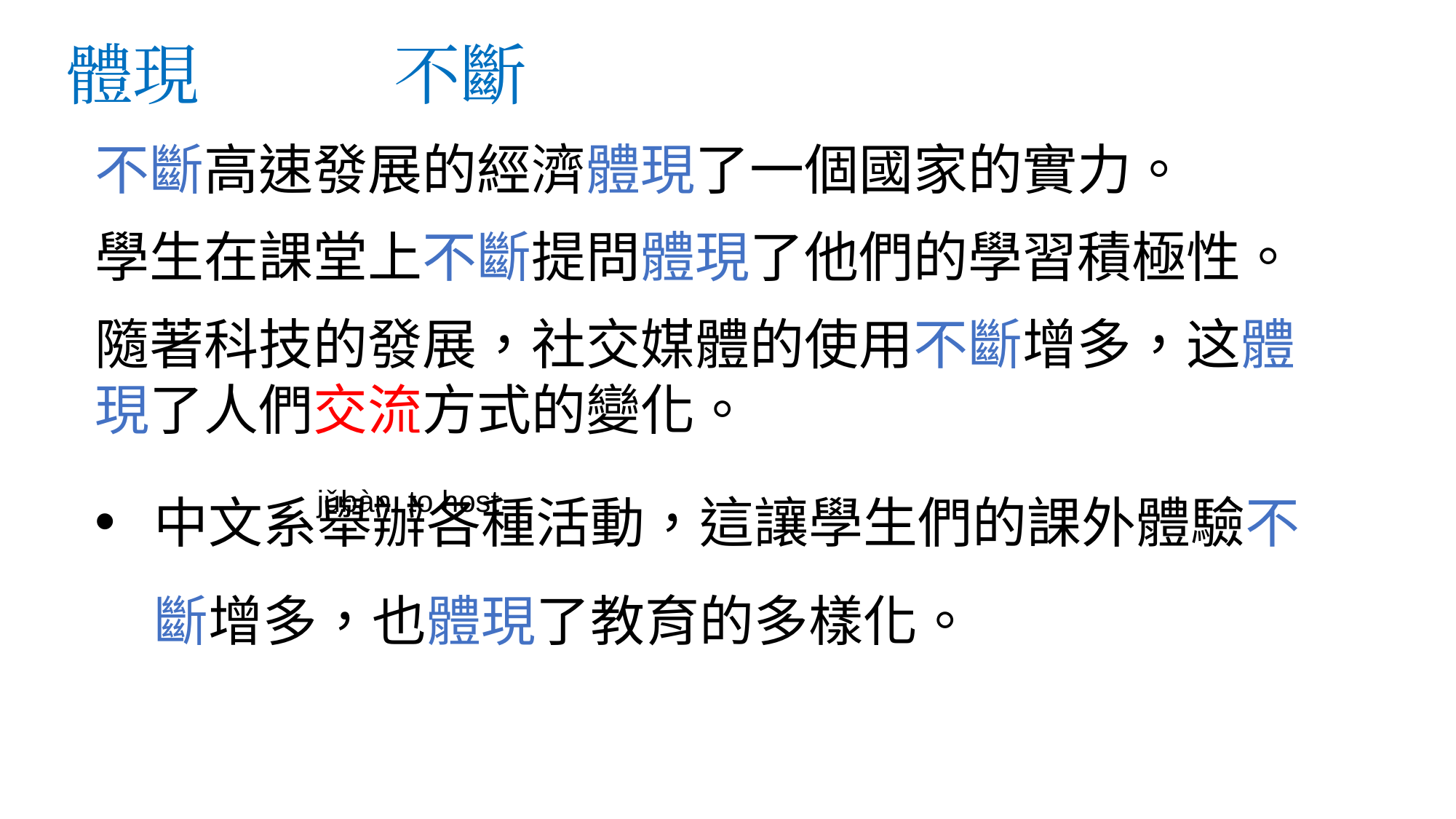

# 體現		不斷
不斷高速發展的經濟體現了一個國家的實力。
學生在課堂上不斷提問體現了他們的學習積極性。
隨著科技的發展，社交媒體的使用不斷增多，这體現了人們交流方式的變化。
中文系舉辦各種活動，這讓學生們的課外體驗不斷增多，也體現了教育的多樣化。
jǔbàn, to host